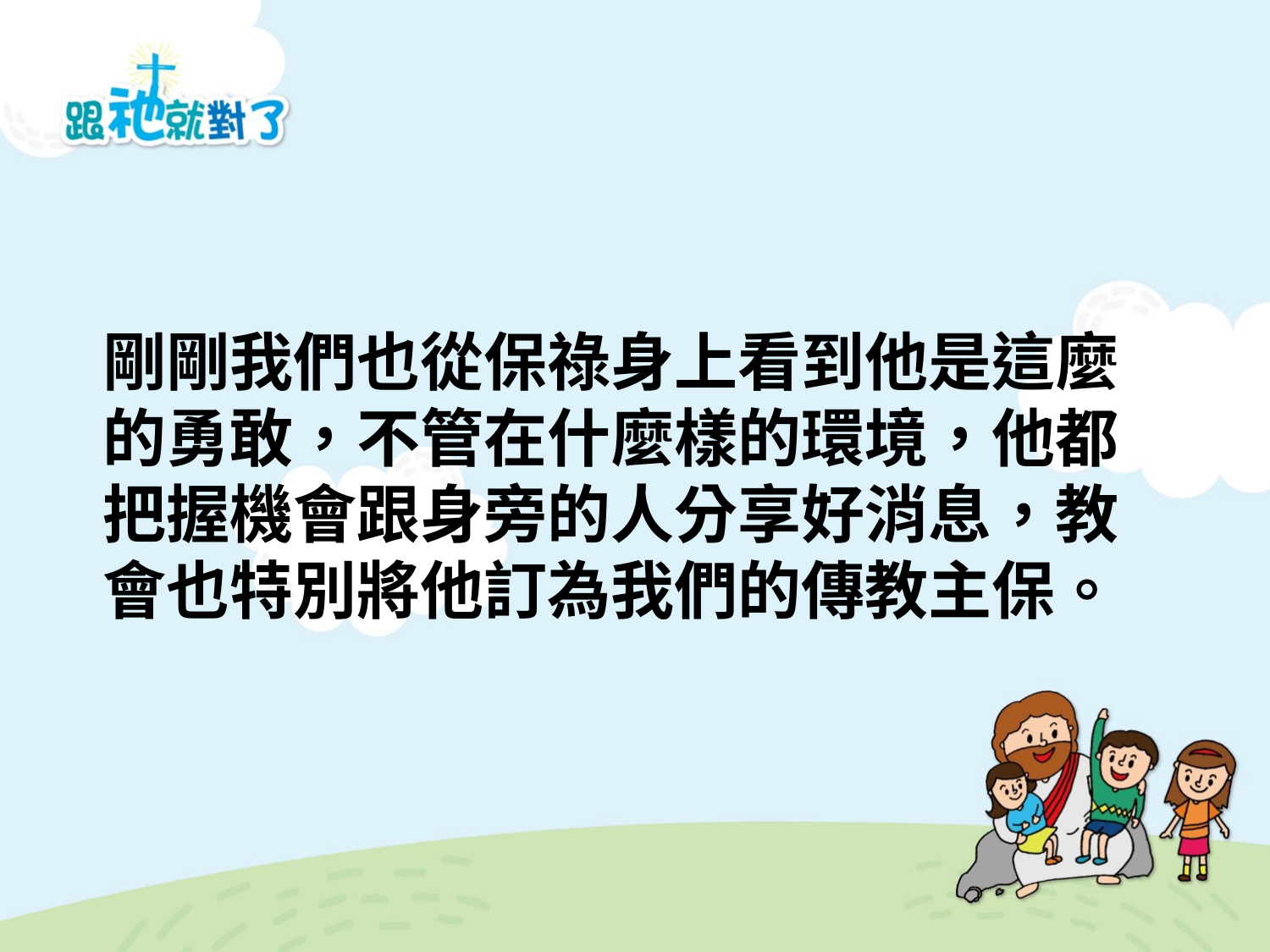

剛剛我們也從保祿身上看到他是這麼的勇敢，不管在什麼樣的環境，他都把握機會跟身旁的人分享好消息，教會也特別將他訂為我們的傳教主保。